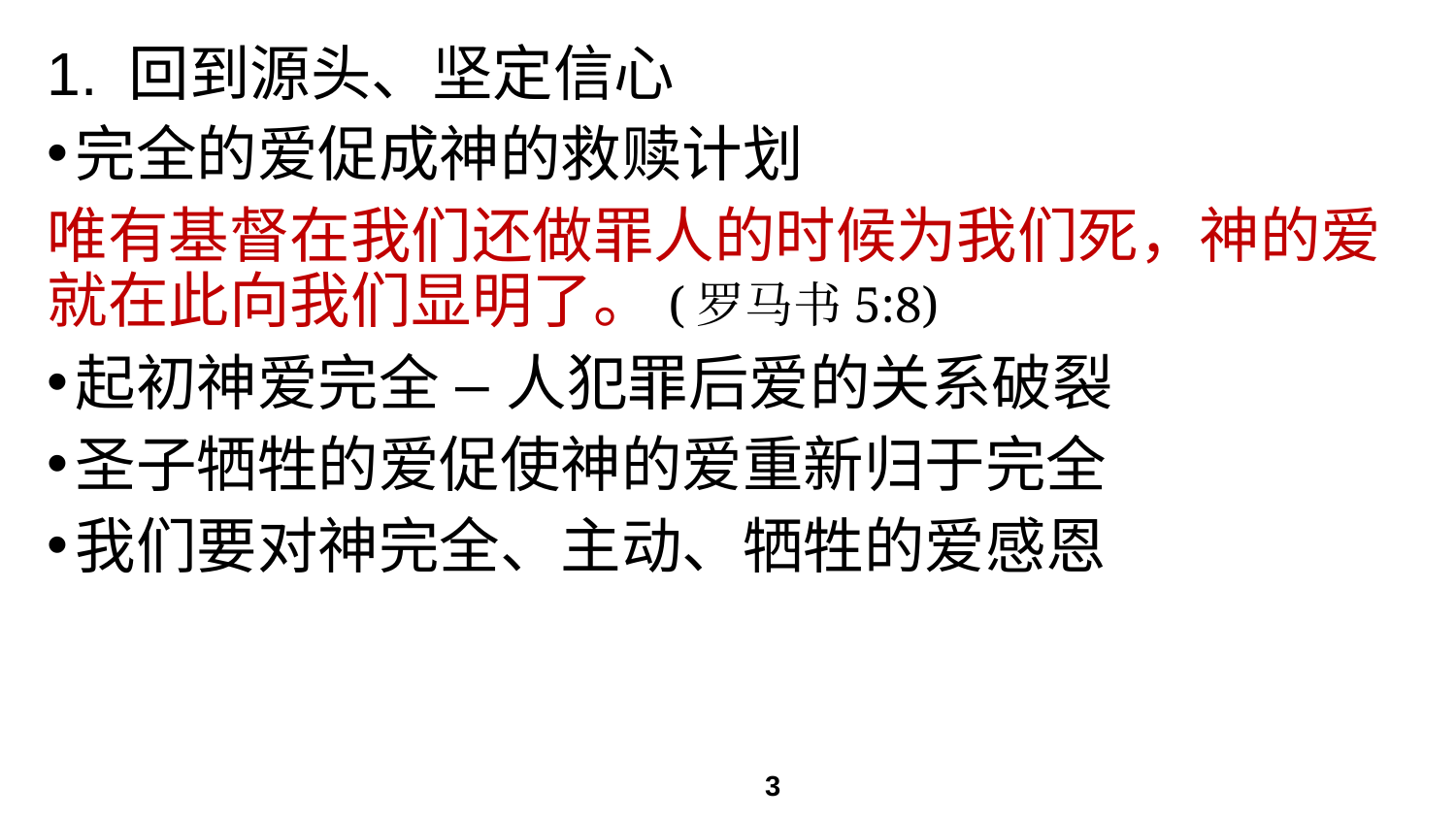

# 1. 回到源头、坚定信心
完全的爱促成神的救赎计划
唯有基督在我们还做罪人的时候为我们死，神的爱就在此向我们显明了。(罗马书5:8)
起初神爱完全 – 人犯罪后爱的关系破裂
圣子牺牲的爱促使神的爱重新归于完全
我们要对神完全、主动、牺牲的爱感恩

3